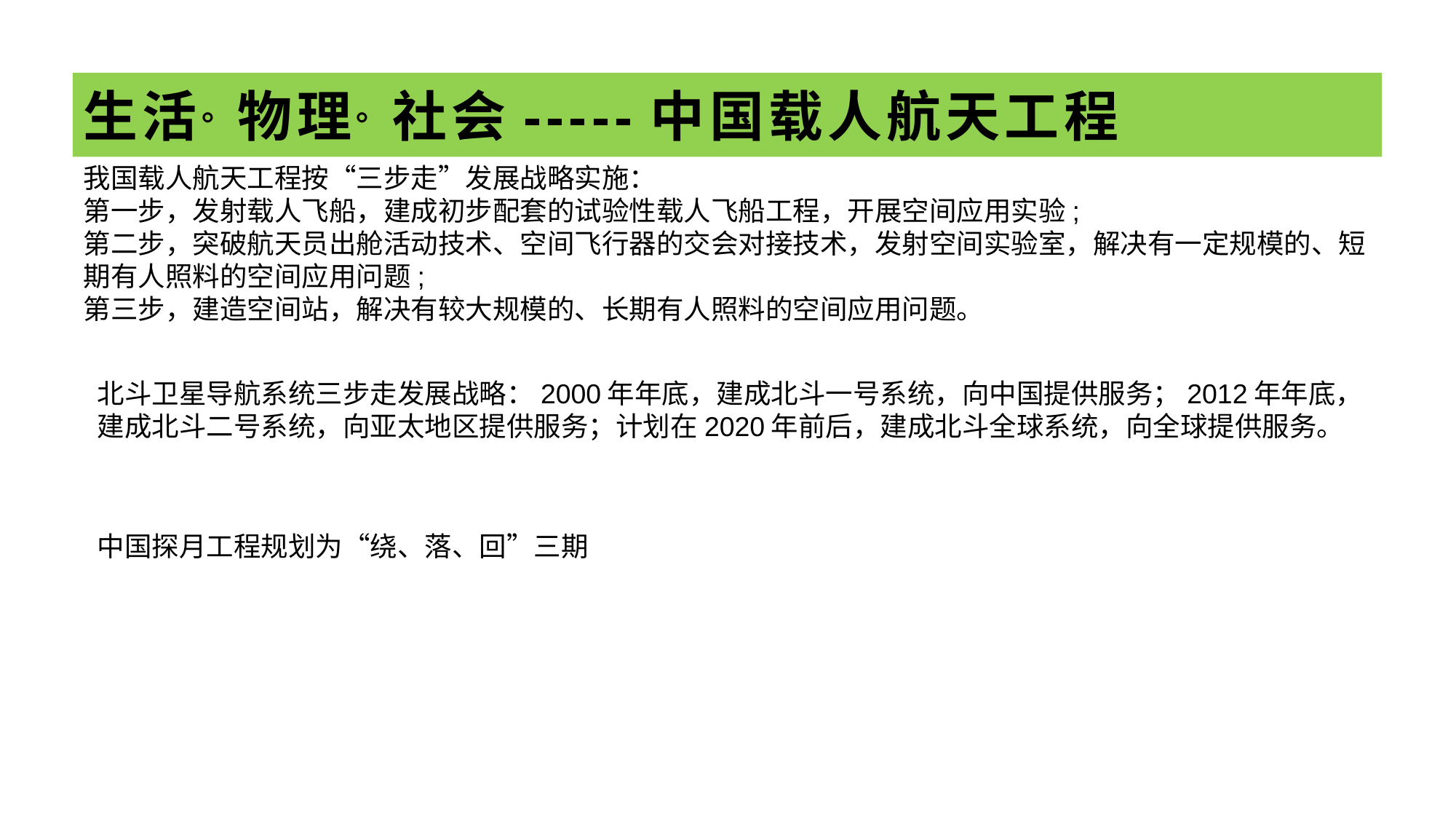

# 生活。物理。社会-----中国载人航天工程
我国载人航天工程按“三步走”发展战略实施：
第一步，发射载人飞船，建成初步配套的试验性载人飞船工程，开展空间应用实验;
第二步，突破航天员出舱活动技术、空间飞行器的交会对接技术，发射空间实验室，解决有一定规模的、短期有人照料的空间应用问题;
第三步，建造空间站，解决有较大规模的、长期有人照料的空间应用问题。
北斗卫星导航系统三步走发展战略：2000年年底，建成北斗一号系统，向中国提供服务；2012年年底，建成北斗二号系统，向亚太地区提供服务；计划在2020年前后，建成北斗全球系统，向全球提供服务。
中国探月工程规划为“绕、落、回”三期